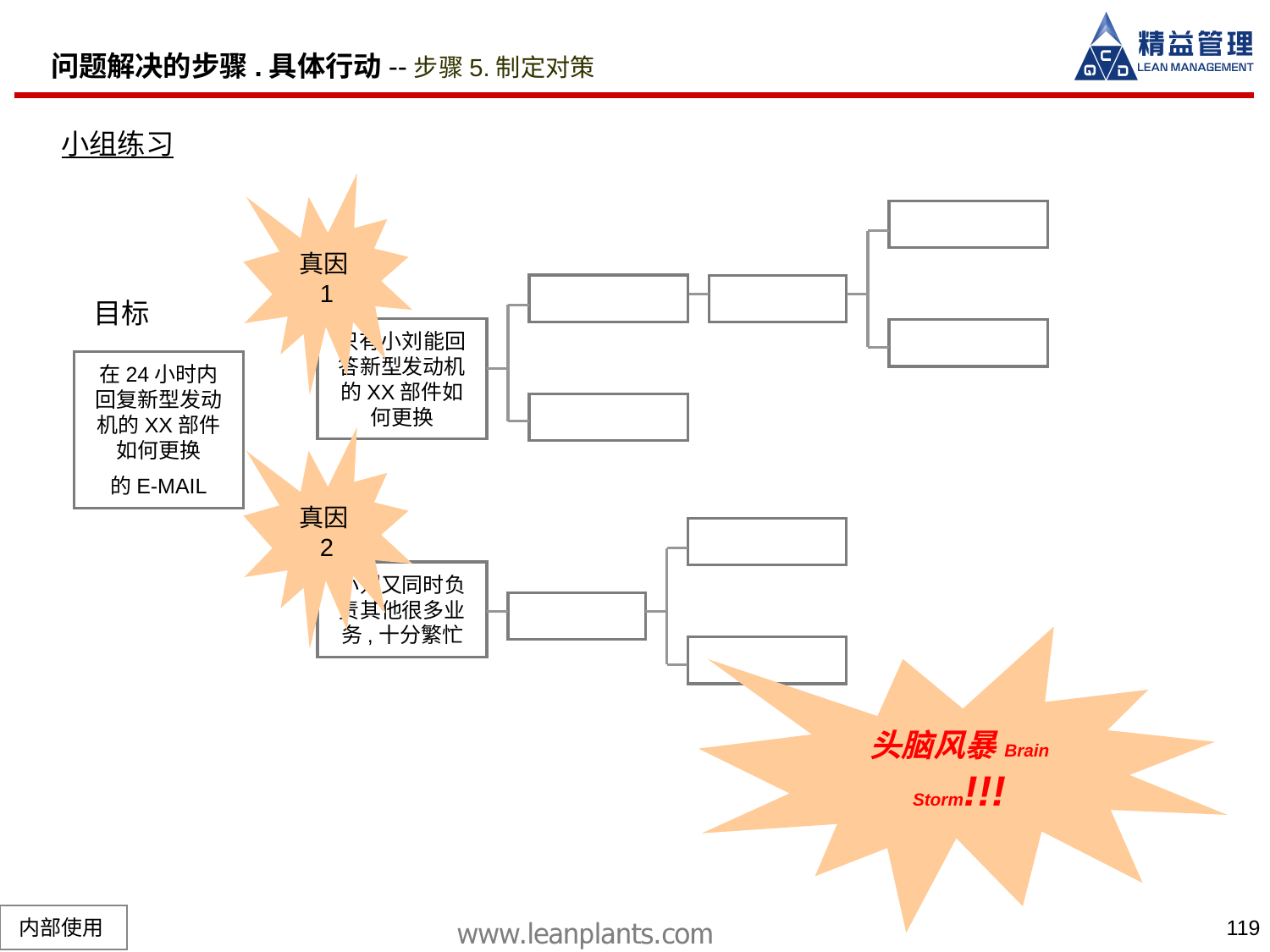

问题解决的步骤.具体行动--步骤5.制定对策
小组练习

真因1

目标
只有小刘能回答新型发动机的XX部件如何更换

在24小时内回复新型发动机的XX部件如何更换
的E-MAIL

真因2

小刘又同时负责其他很多业务,十分繁忙

头脑风暴Brain Storm!!!
内部使用